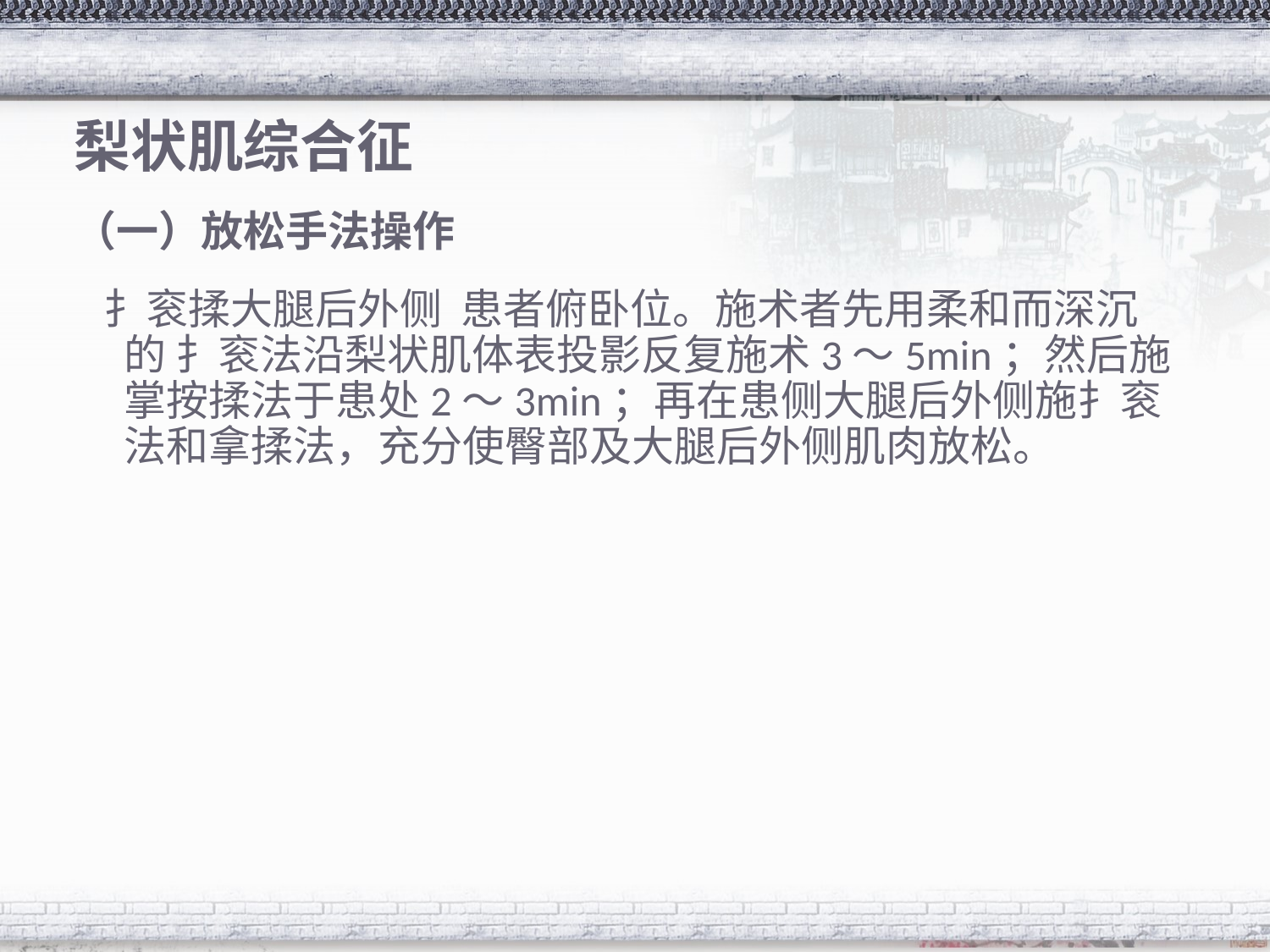

# 梨状肌综合征
（一）放松手法操作
  扌衮揉大腿后外侧  患者俯卧位。施术者先用柔和而深沉的 扌衮法沿梨状肌体表投影反复施术3～5min；然后施掌按揉法于患处2～3min；再在患侧大腿后外侧施扌衮  法和拿揉法，充分使臀部及大腿后外侧肌肉放松。